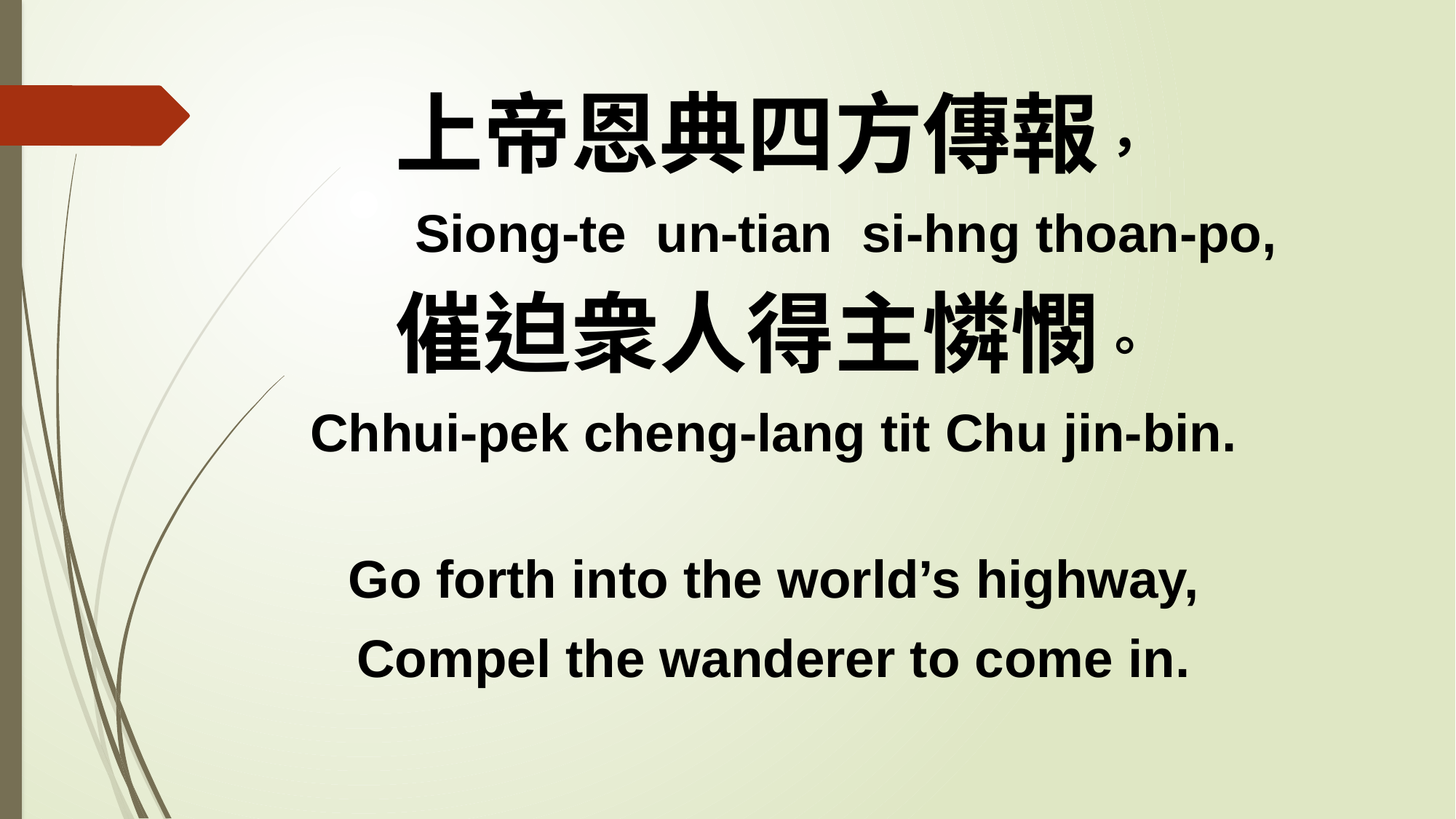

上帝恩典四方傳報，
           Siong-te  un-tian  si-hng thoan-po,
催迫衆人得主憐憫。
Chhui-pek cheng-lang tit Chu jin-bin.

Go forth into the world’s highway,
Compel the wanderer to come in.